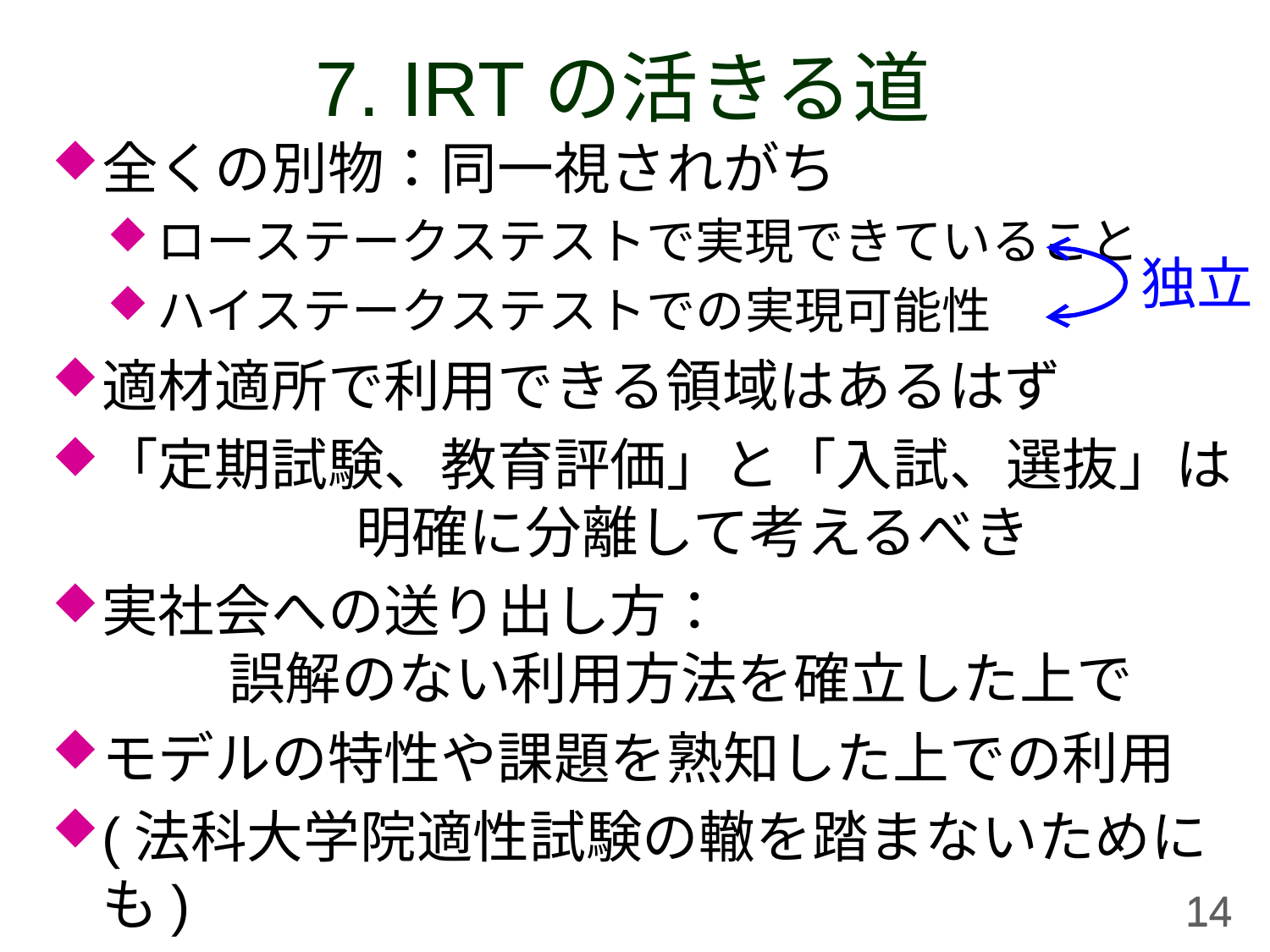

# 7. IRTの活きる道
全くの別物：同一視されがち
ローステークステストで実現できていること
ハイステークステストでの実現可能性
適材適所で利用できる領域はあるはず
「定期試験、教育評価」と「入試、選抜」は		明確に分離して考えるべき
実社会への送り出し方：					誤解のない利用方法を確立した上で
モデルの特性や課題を熟知した上での利用
(法科大学院適性試験の轍を踏まないためにも)

ローステークステストで実現できていることと、 ハイステークステストでの実現可能性は全く別物
独立

14
14